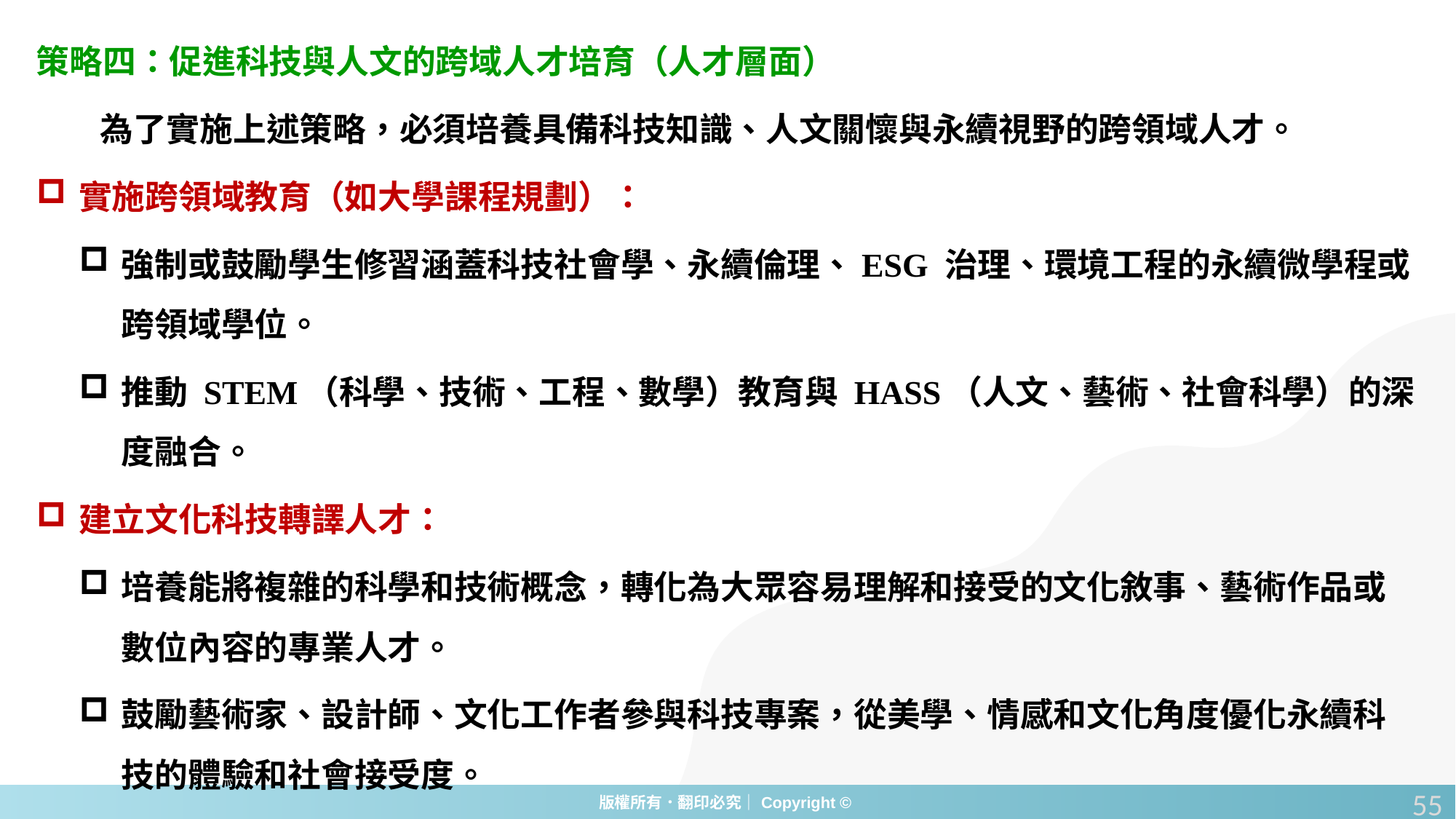

策略四：促進科技與人文的跨域人才培育（人才層面）
為了實施上述策略，必須培養具備科技知識、人文關懷與永續視野的跨領域人才。
實施跨領域教育（如大學課程規劃）：
強制或鼓勵學生修習涵蓋科技社會學、永續倫理、ESG 治理、環境工程的永續微學程或跨領域學位。
推動 STEM（科學、技術、工程、數學）教育與 HASS（人文、藝術、社會科學）的深度融合。
建立文化科技轉譯人才：
培養能將複雜的科學和技術概念，轉化為大眾容易理解和接受的文化敘事、藝術作品或數位內容的專業人才。
鼓勵藝術家、設計師、文化工作者參與科技專案，從美學、情感和文化角度優化永續科技的體驗和社會接受度。
55